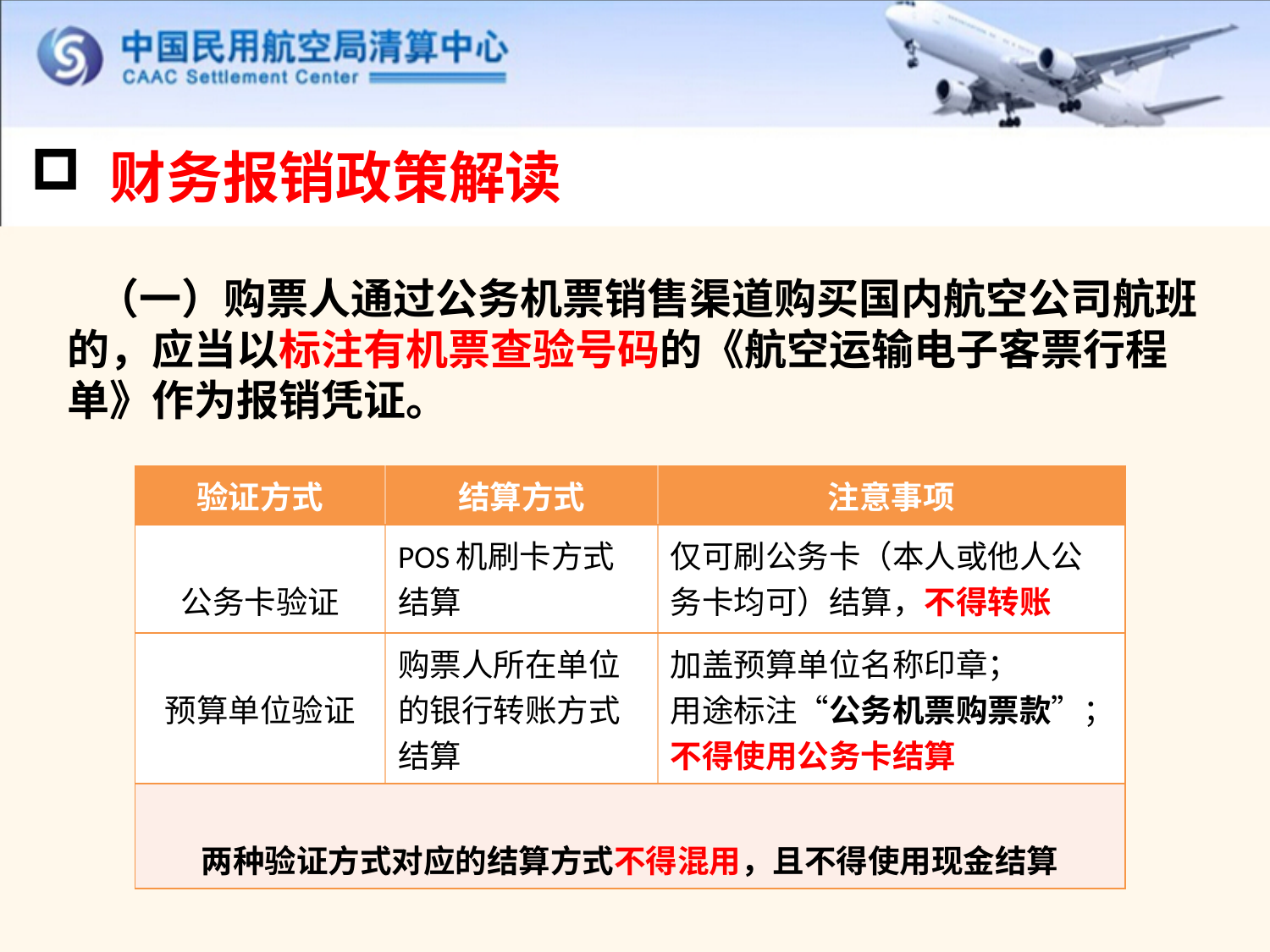

财务报销政策解读
   （一）购票人通过公务机票销售渠道购买国内航空公司航班的，应当以标注有机票查验号码的《航空运输电子客票行程单》作为报销凭证。
| 验证方式 | 结算方式 | 注意事项 |
| --- | --- | --- |
| 公务卡验证 | POS机刷卡方式结算 | 仅可刷公务卡（本人或他人公务卡均可）结算，不得转账 |
| 预算单位验证 | 购票人所在单位的银行转账方式结算 | 加盖预算单位名称印章； 用途标注“公务机票购票款”； 不得使用公务卡结算 |
| 两种验证方式对应的结算方式不得混用，且不得使用现金结算 |  |  |